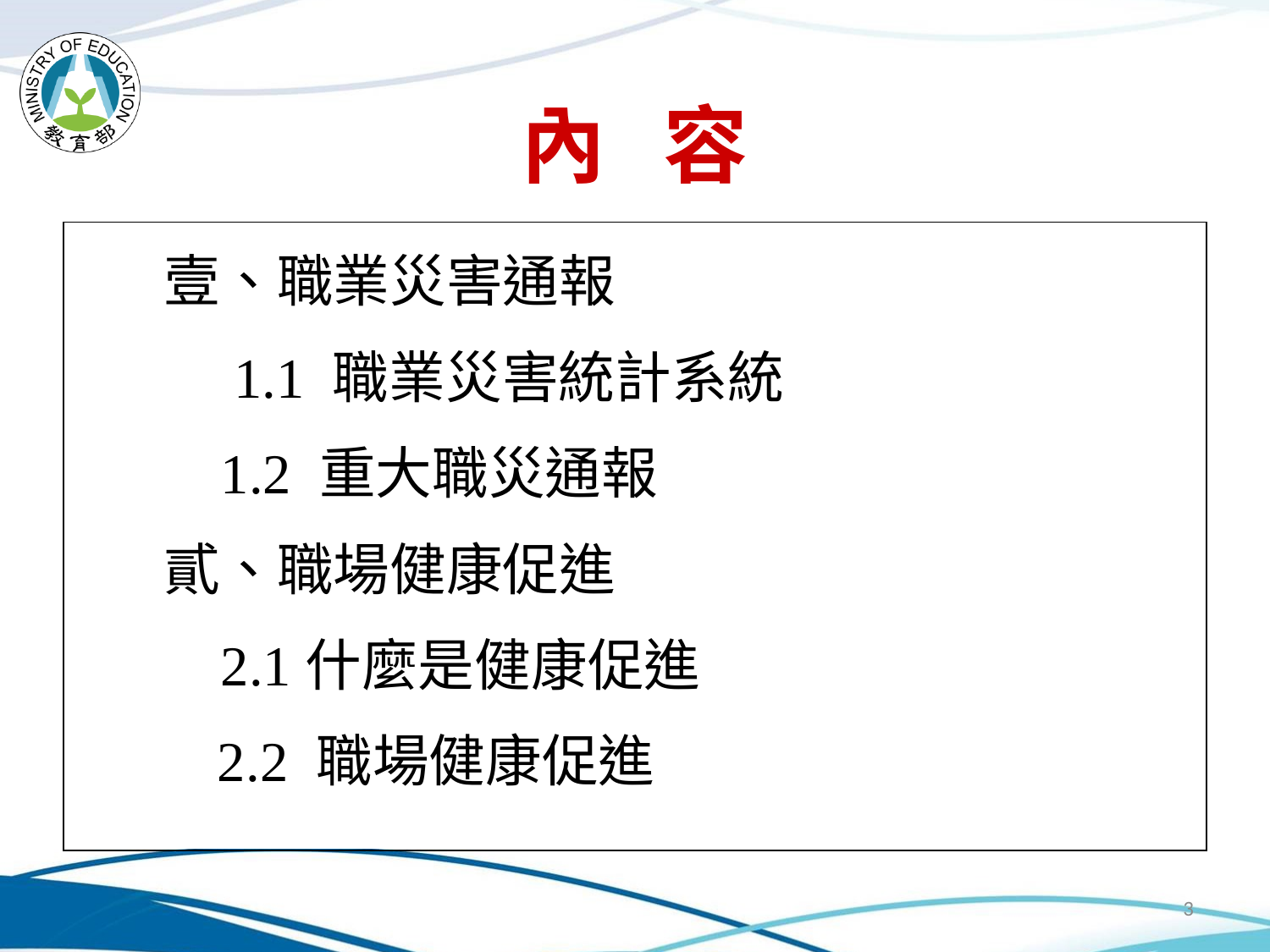

# 內   容
壹、職業災害通報
　1.1 職業災害統計系統
    1.2 重大職災通報
貳、職場健康促進
    2.1什麼是健康促進
	 2.2 職場健康促進
3